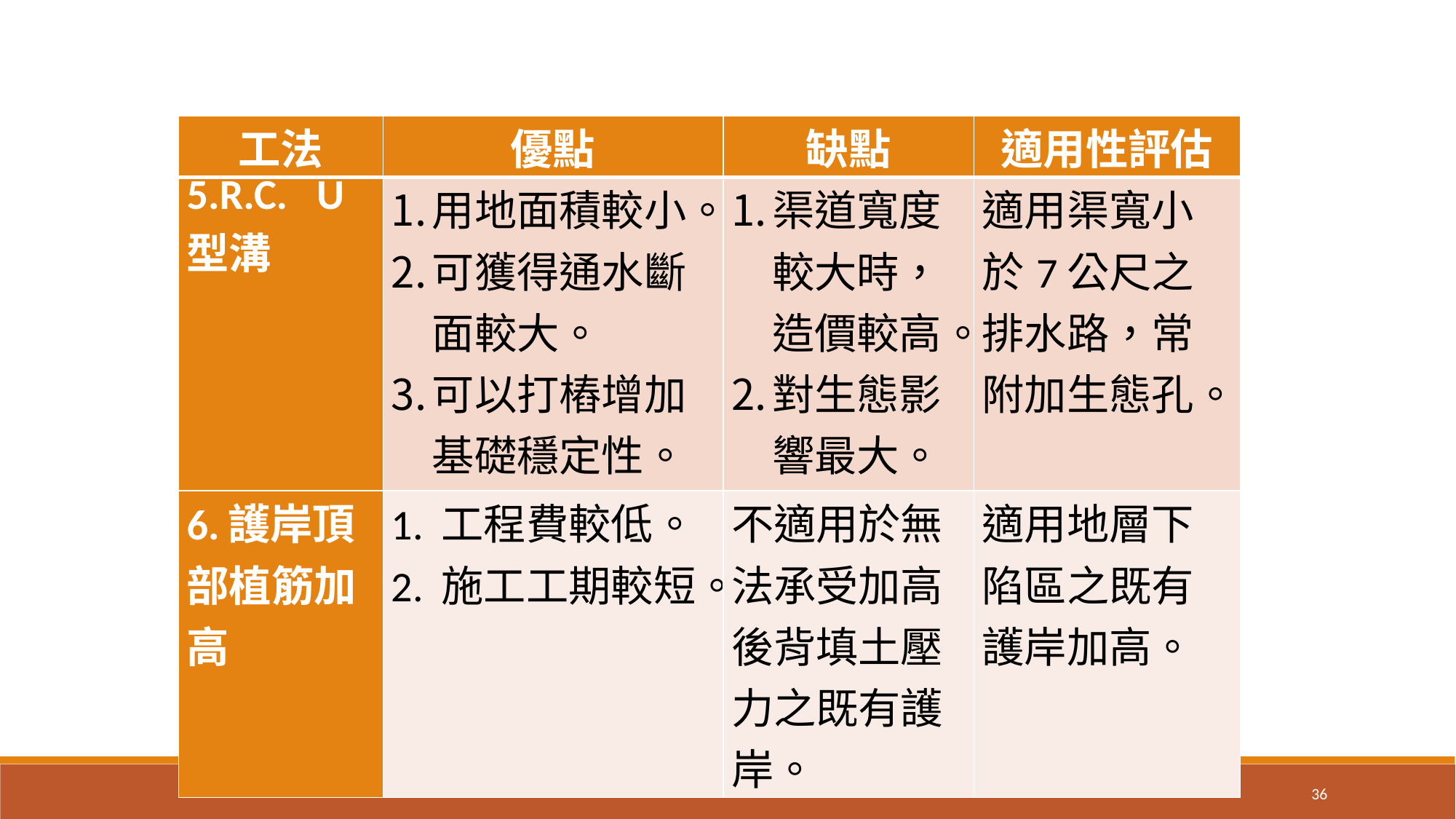

| 工法 | 優點 | 缺點 | 適用性評估 |
| --- | --- | --- | --- |
| 5.R.C. U型溝 | 用地面積較小。 可獲得通水斷面較大。 可以打樁增加基礎穩定性。 | 渠道寬度較大時，造價較高。 對生態影響最大。 | 適用渠寬小於7公尺之排水路，常附加生態孔。 |
| 6.護岸頂部植筋加高 | 1. 工程費較低。 2. 施工工期較短。 | 不適用於無法承受加高後背填土壓力之既有護岸。 | 適用地層下陷區之既有護岸加高。 |
36